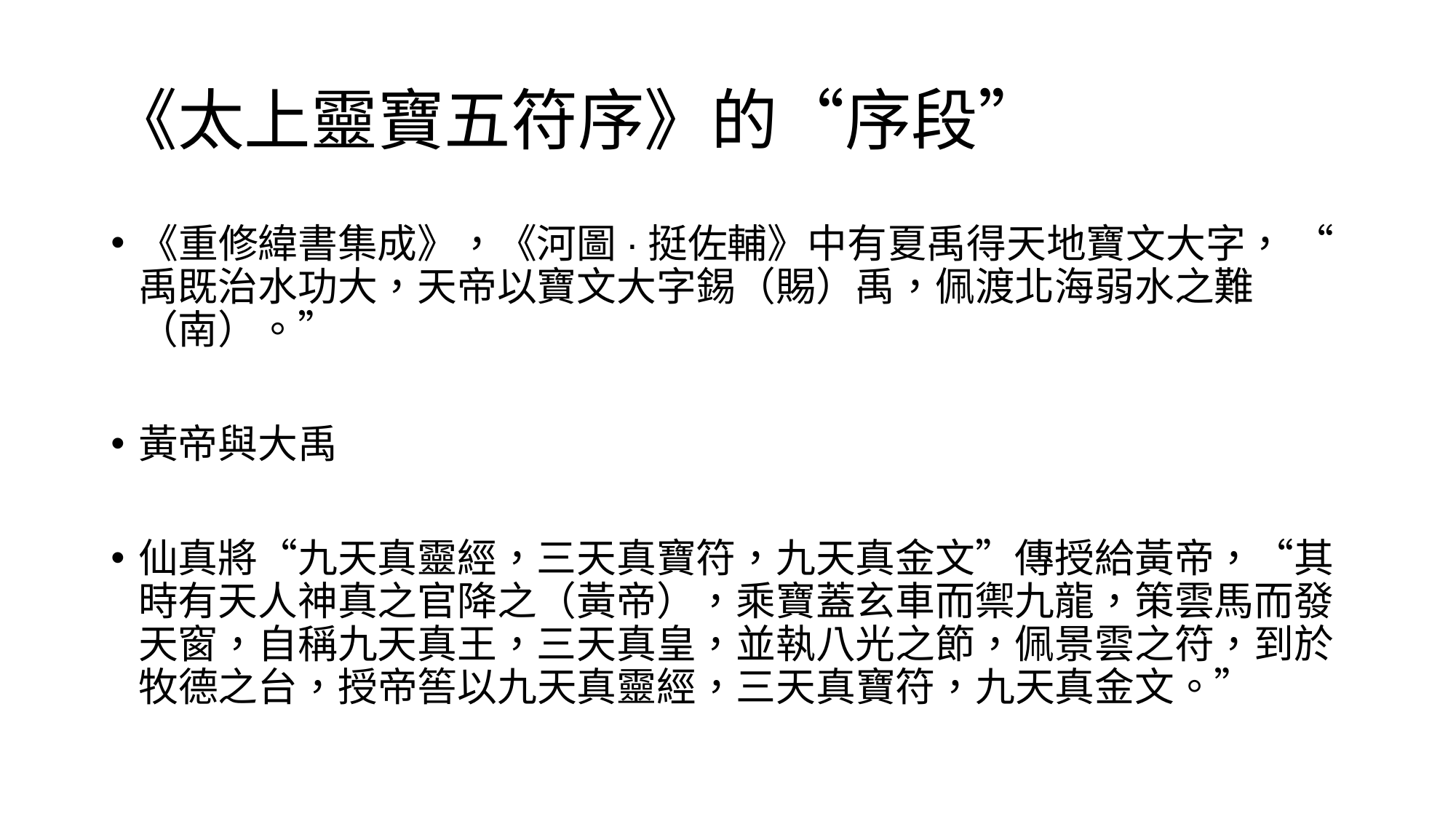

# 《太上靈寶五符序》的“序段”
《重修緯書集成》，《河圖·挺佐輔》中有夏禹得天地寶文大字， “禹既治水功大，天帝以寶文大字錫（賜）禹，佩渡北海弱水之難（南）。”

黃帝與大禹

仙真將“九天真靈經，三天真寶符，九天真金文”傳授給黃帝，“其時有天人神真之官降之（黃帝），乘寶蓋玄車而禦九龍，策雲馬而發天窗，自稱九天真王，三天真皇，並執八光之節，佩景雲之符，到於牧德之台，授帝筶以九天真靈經，三天真寶符，九天真金文。”